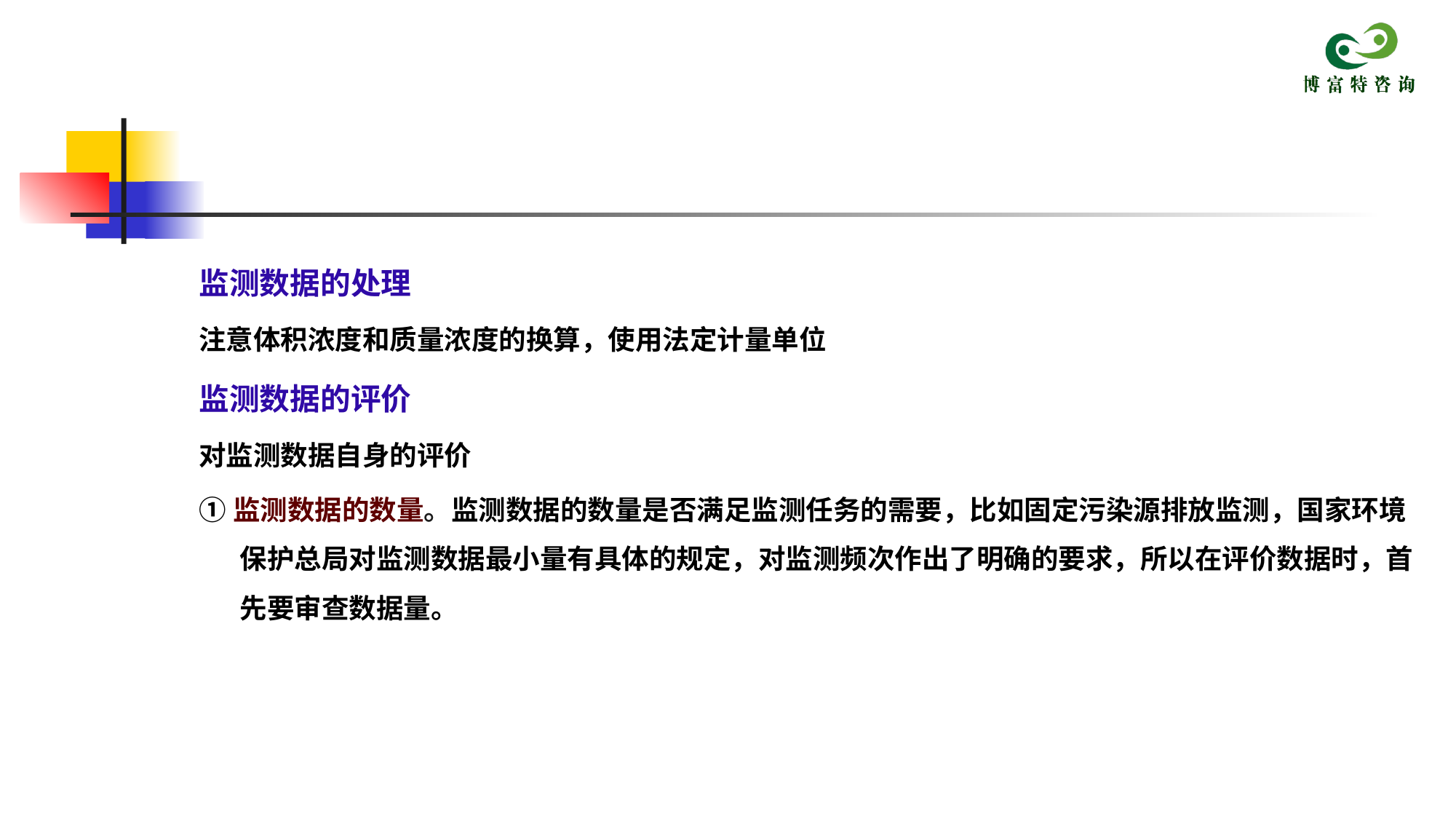

监测数据的处理
注意体积浓度和质量浓度的换算，使用法定计量单位
监测数据的评价
对监测数据自身的评价
①监测数据的数量。监测数据的数量是否满足监测任务的需要，比如固定污染源排放监测，国家环境保护总局对监测数据最小量有具体的规定，对监测频次作出了明确的要求，所以在评价数据时，首先要审查数据量。